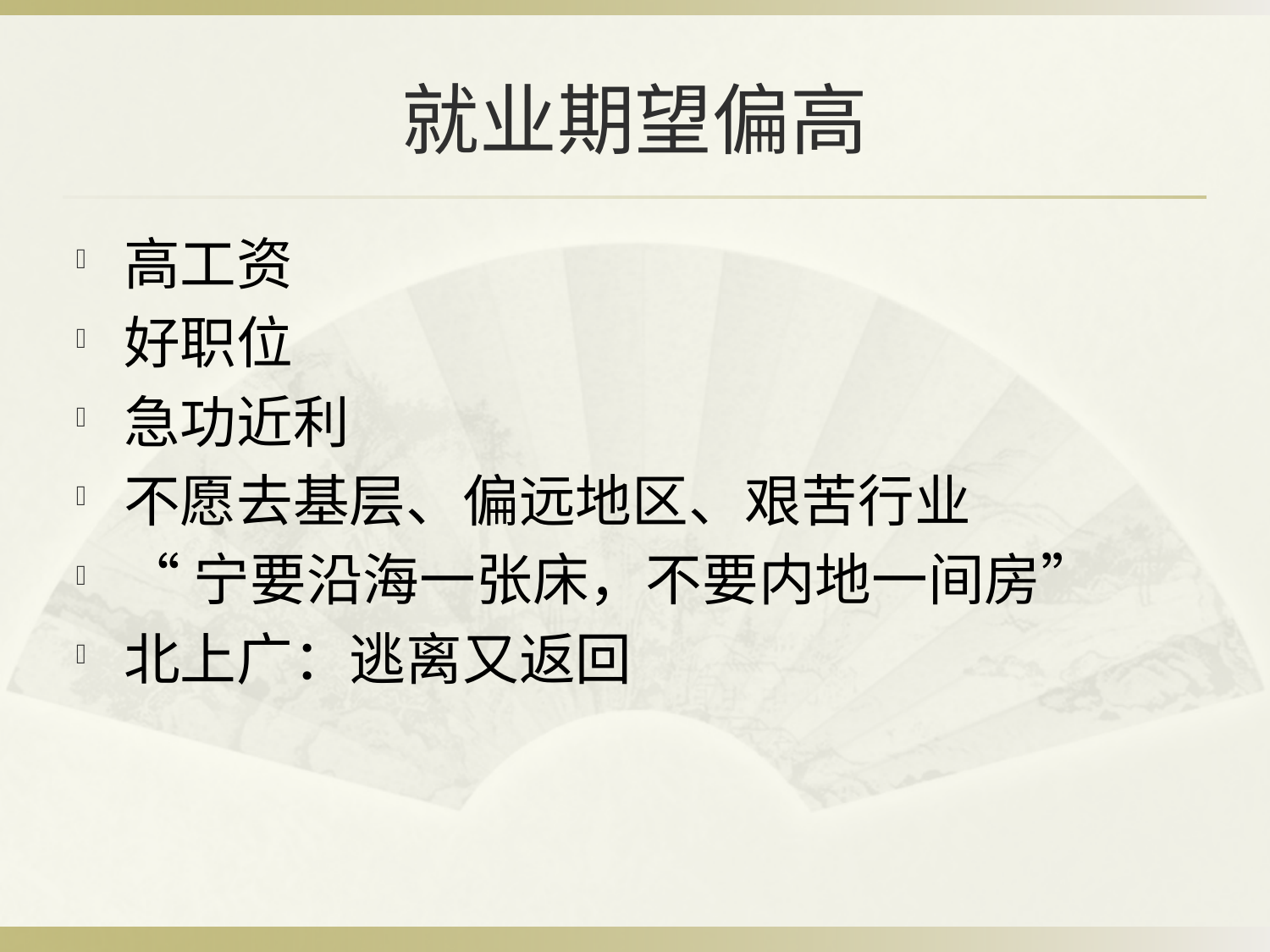

# 就业期望偏高
高工资
好职位
急功近利
不愿去基层、偏远地区、艰苦行业
“宁要沿海一张床，不要内地一间房”
北上广：逃离又返回